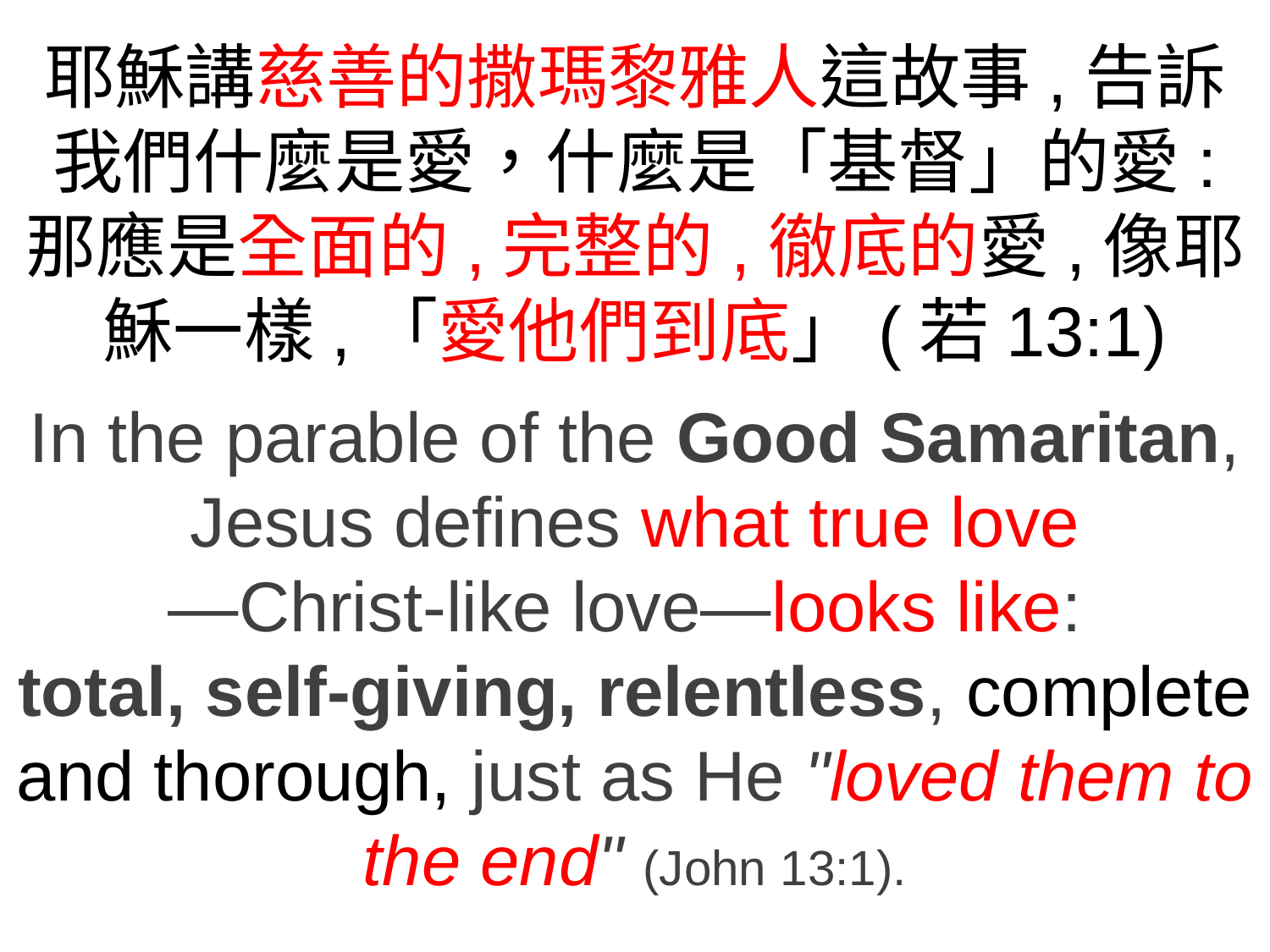

耶穌講慈善的撒瑪黎雅人這故事,告訴我們什麼是愛，什麼是「基督」的愛: 那應是全面的,完整的,徹底的愛,像耶穌一樣,「愛他們到底」(若13:1)
In the parable of the Good Samaritan, Jesus defines what true love
—Christ-like love—looks like:
total, self-giving, relentless, complete and thorough, just as He "loved them to the end" (John 13:1).